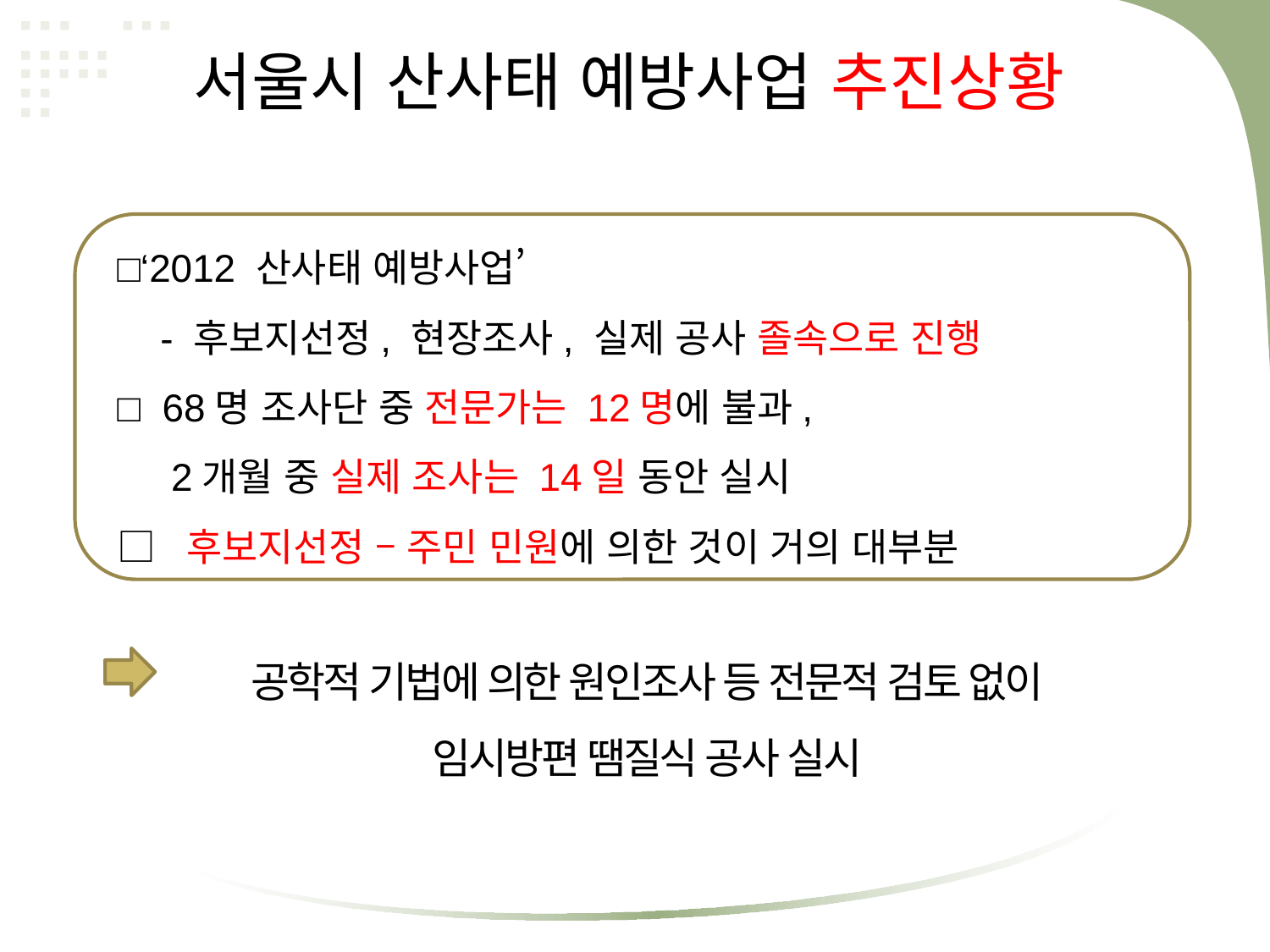

서울시 산사태 예방사업 추진상황

□‘2012 산사태 예방사업’
    - 후보지선정, 현장조사, 실제 공사 졸속으로 진행
□  68명 조사단 중 전문가는 12명에 불과,
     2개월 중 실제 조사는 14일 동안 실시
□  후보지선정 – 주민 민원에 의한 것이 거의 대부분
공학적 기법에 의한 원인조사 등 전문적 검토 없이
임시방편 땜질식 공사 실시